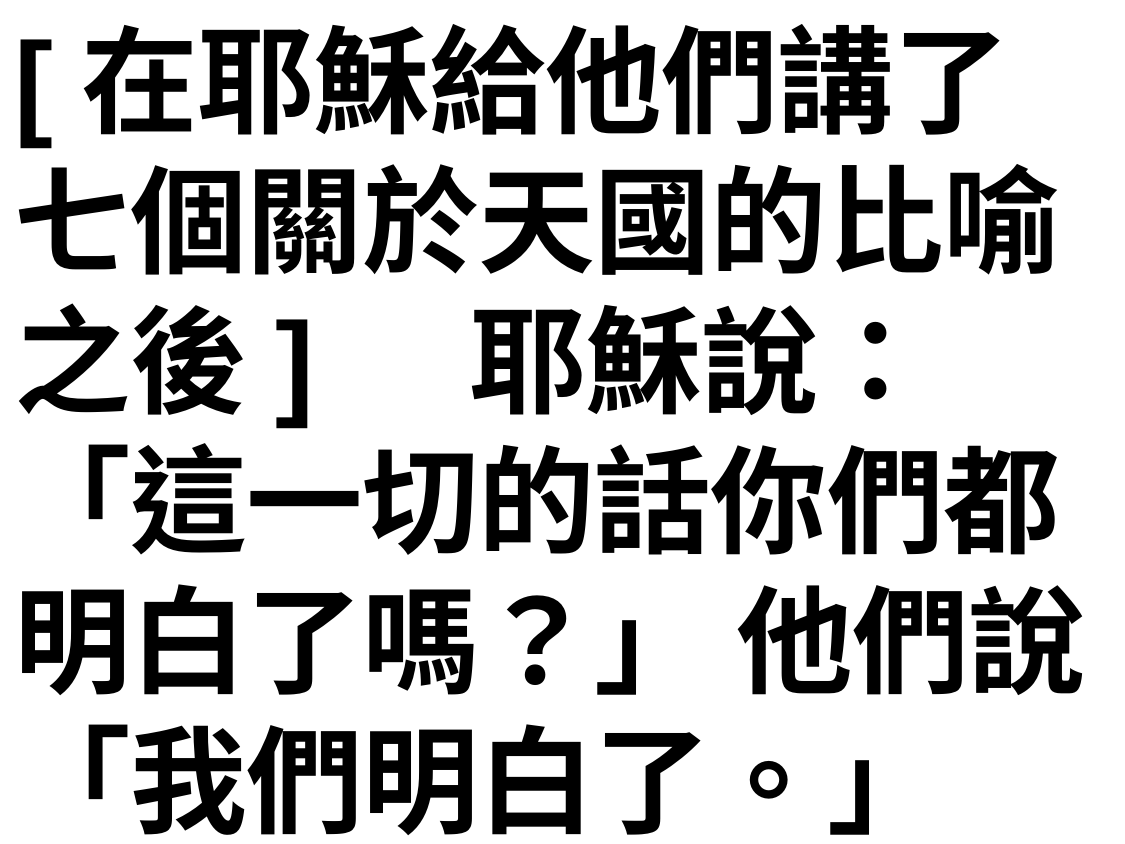

[在耶穌給他們講了七個關於天國的比喻之後]    耶穌說：「這一切的話你們都明白了嗎？」 他們說：「我們明白了。」

他說：「凡文士受教做天國的門徒，就像一個家主從他庫裡拿出新舊的東西來。」